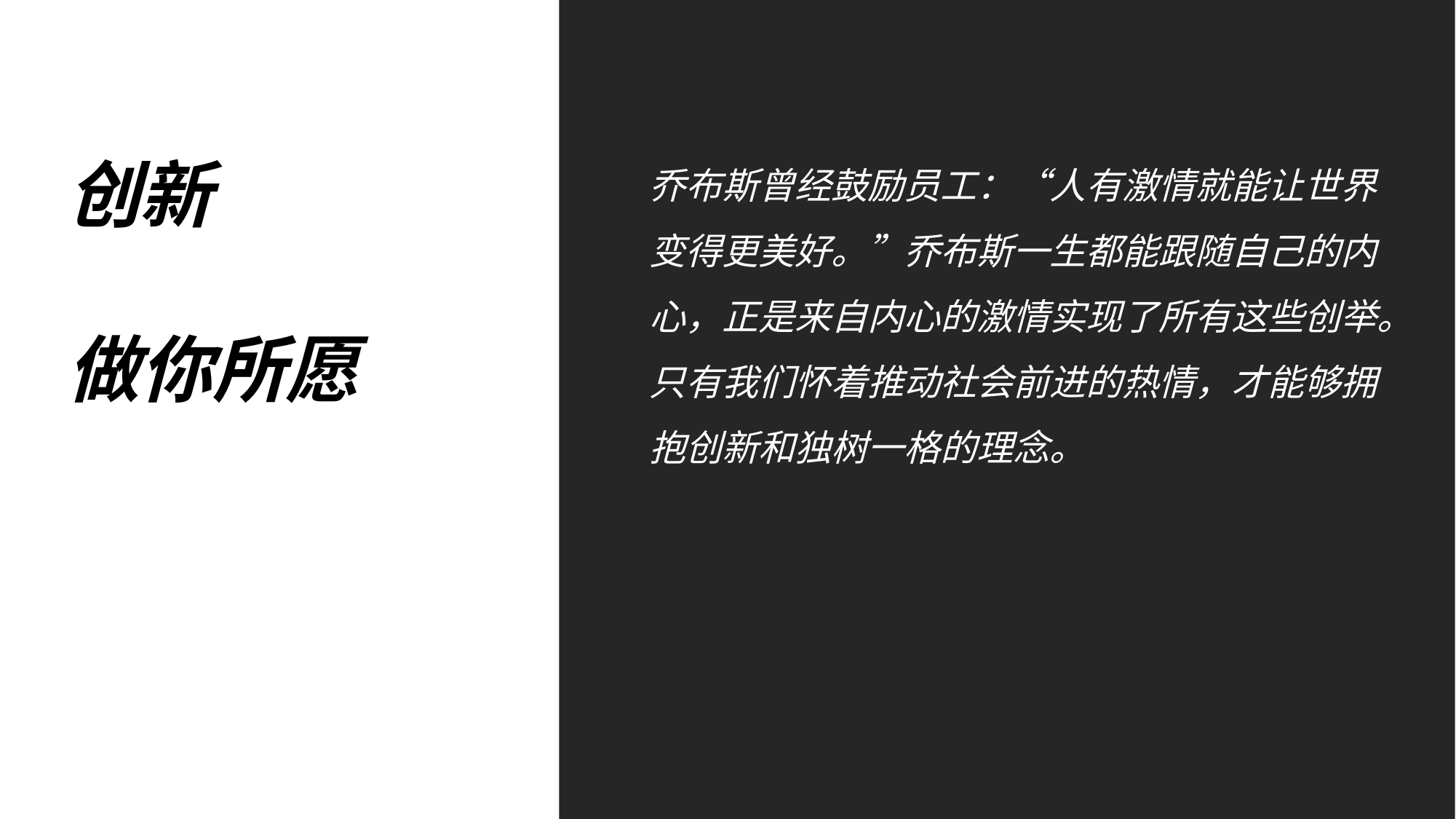

创新
做你所愿
乔布斯曾经鼓励员工：“人有激情就能让世界变得更美好。”乔布斯一生都能跟随自己的内心，正是来自内心的激情实现了所有这些创举。只有我们怀着推动社会前进的热情，才能够拥抱创新和独树一格的理念。